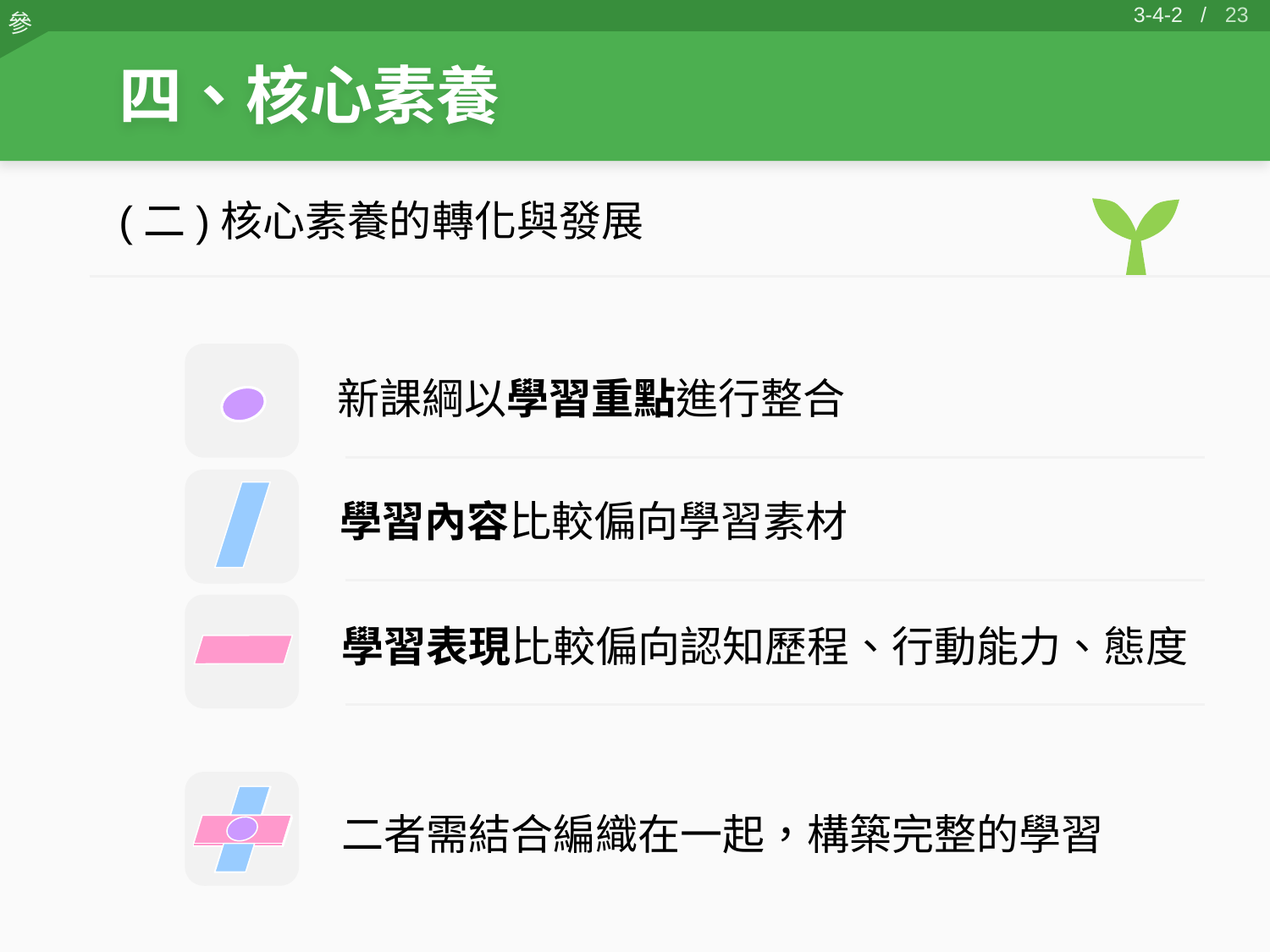

23
3-4-2   /
四、核心素養
(二)核心素養的轉化與發展

新課綱以學習重點進行整合

學習內容比較偏向學習素材

學習表現比較偏向認知歷程、行動能力、態度

二者需結合編織在一起，構築完整的學習